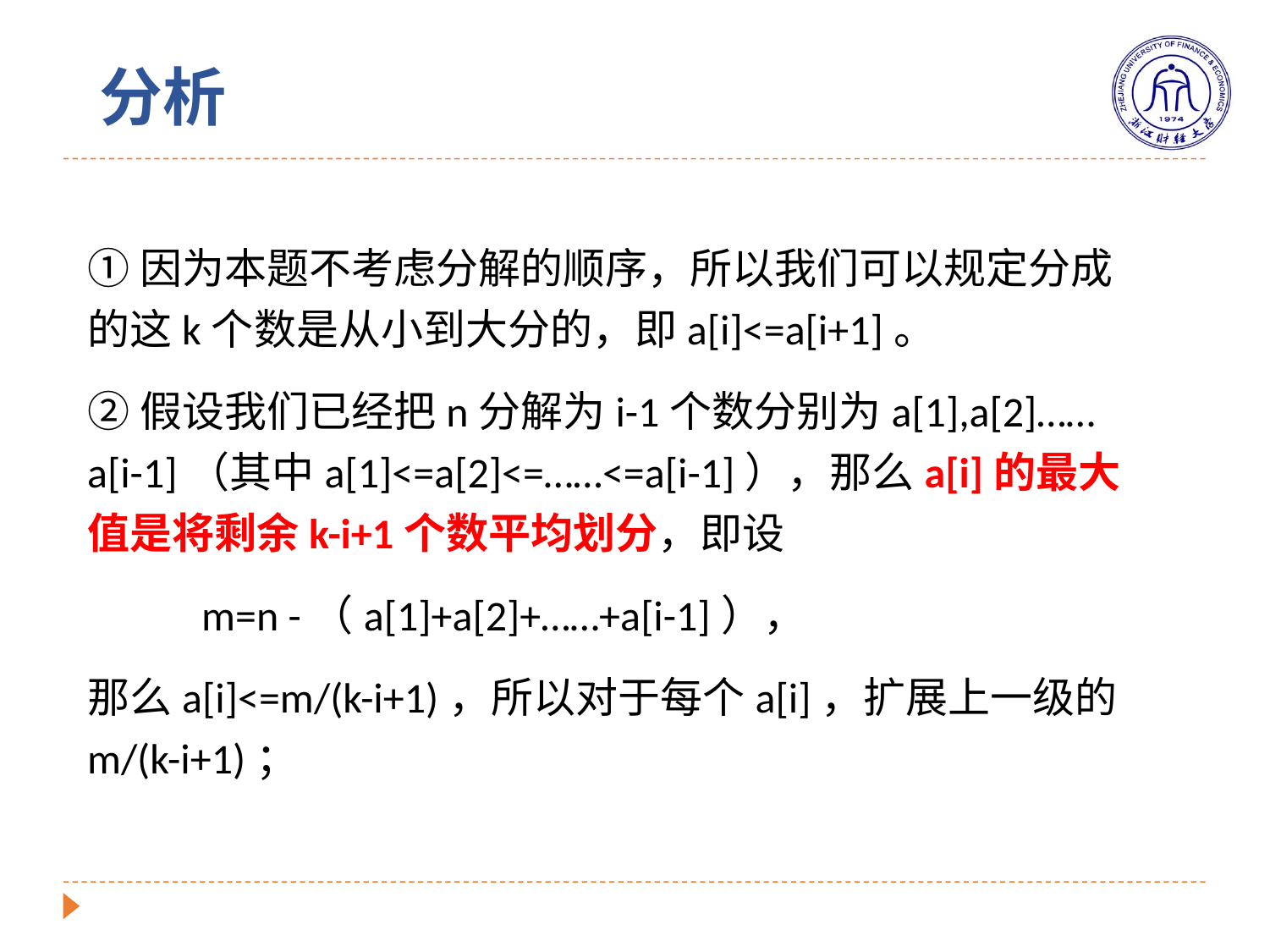

# 分析
①因为本题不考虑分解的顺序，所以我们可以规定分成的这k个数是从小到大分的，即a[i]<=a[i+1]。
②假设我们已经把n分解为i-1个数分别为a[1],a[2]……a[i-1]（其中a[1]<=a[2]<=……<=a[i-1]），那么a[i]的最大值是将剩余k-i+1个数平均划分，即设
            m=n -（a[1]+a[2]+……+a[i-1]），
那么a[i]<=m/(k-i+1)，所以对于每个a[i]，扩展上一级的m/(k-i+1)；
9